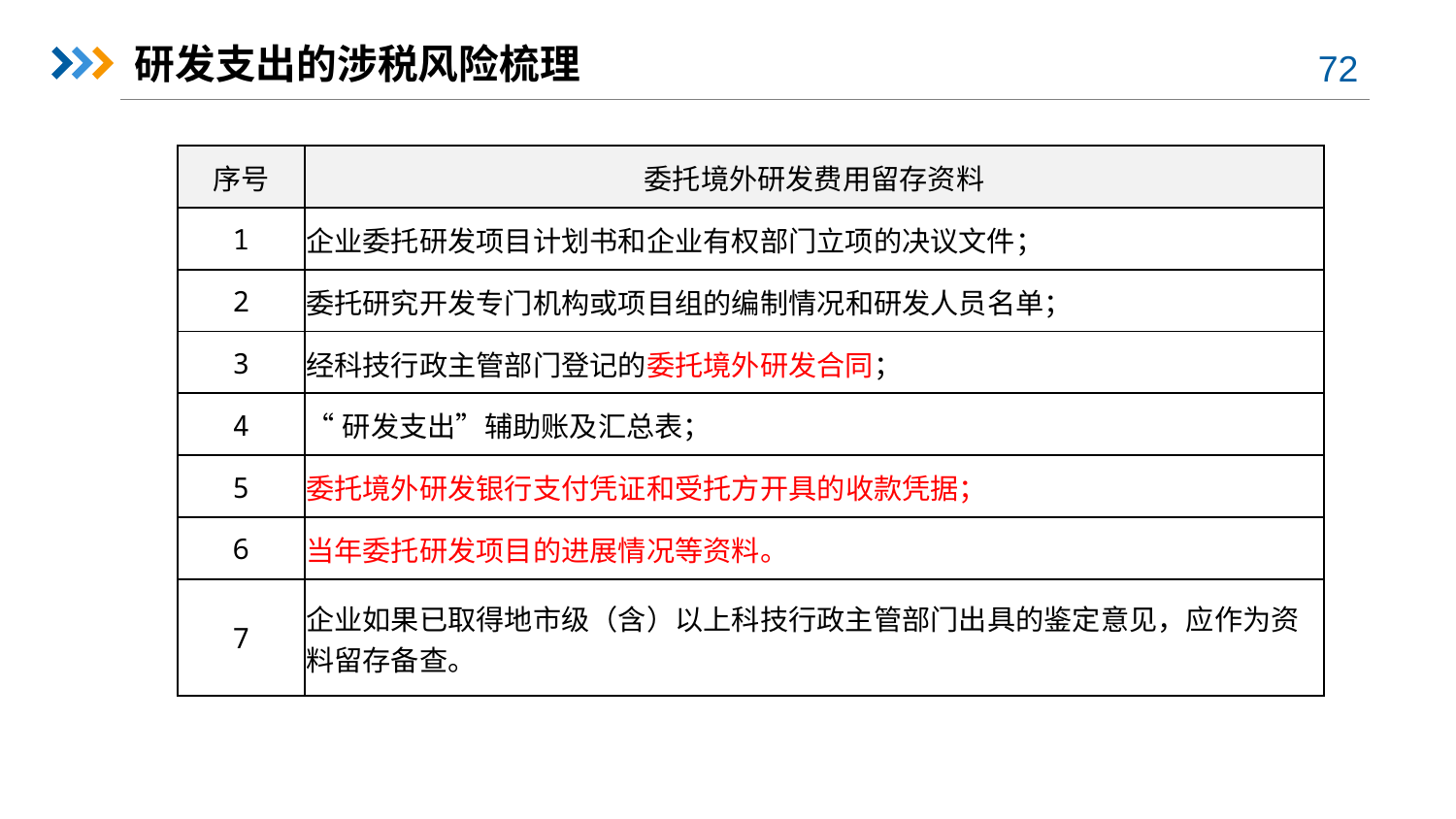

研发支出的涉税风险梳理
| 序号 | 委托境外研发费用留存资料 |
| --- | --- |
| 1 | 企业委托研发项目计划书和企业有权部门立项的决议文件； |
| 2 | 委托研究开发专门机构或项目组的编制情况和研发人员名单； |
| 3 | 经科技行政主管部门登记的委托境外研发合同； |
| 4 | “研发支出”辅助账及汇总表； |
| 5 | 委托境外研发银行支付凭证和受托方开具的收款凭据； |
| 6 | 当年委托研发项目的进展情况等资料。 |
| 7 | 企业如果已取得地市级（含）以上科技行政主管部门出具的鉴定意见，应作为资料留存备查。 |